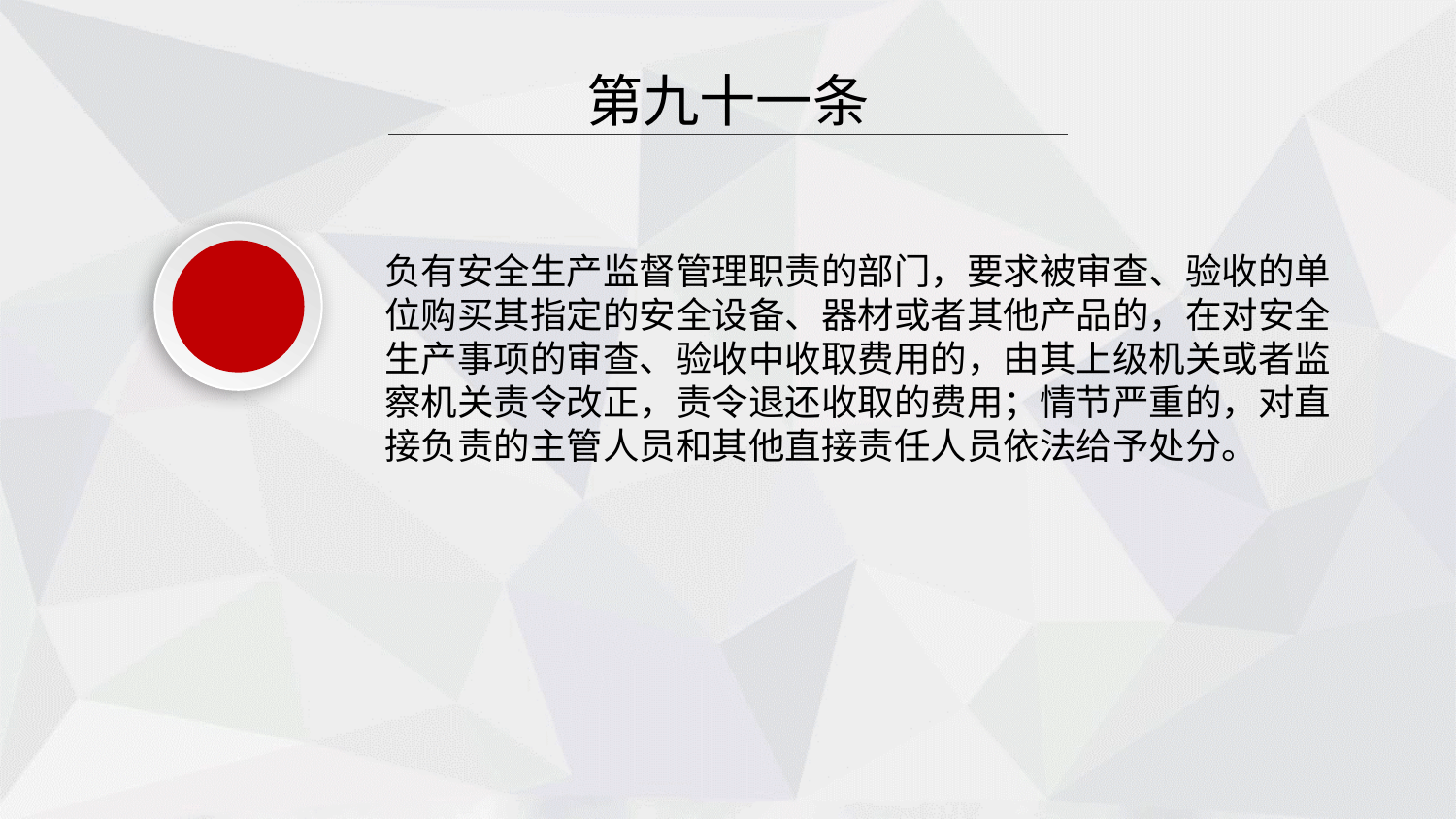

第九十一条

负有安全生产监督管理职责的部门，要求被审查、验收的单位购买其指定的安全设备、器材或者其他产品的，在对安全生产事项的审查、验收中收取费用的，由其上级机关或者监察机关责令改正，责令退还收取的费用；情节严重的，对直接负责的主管人员和其他直接责任人员依法给予处分。